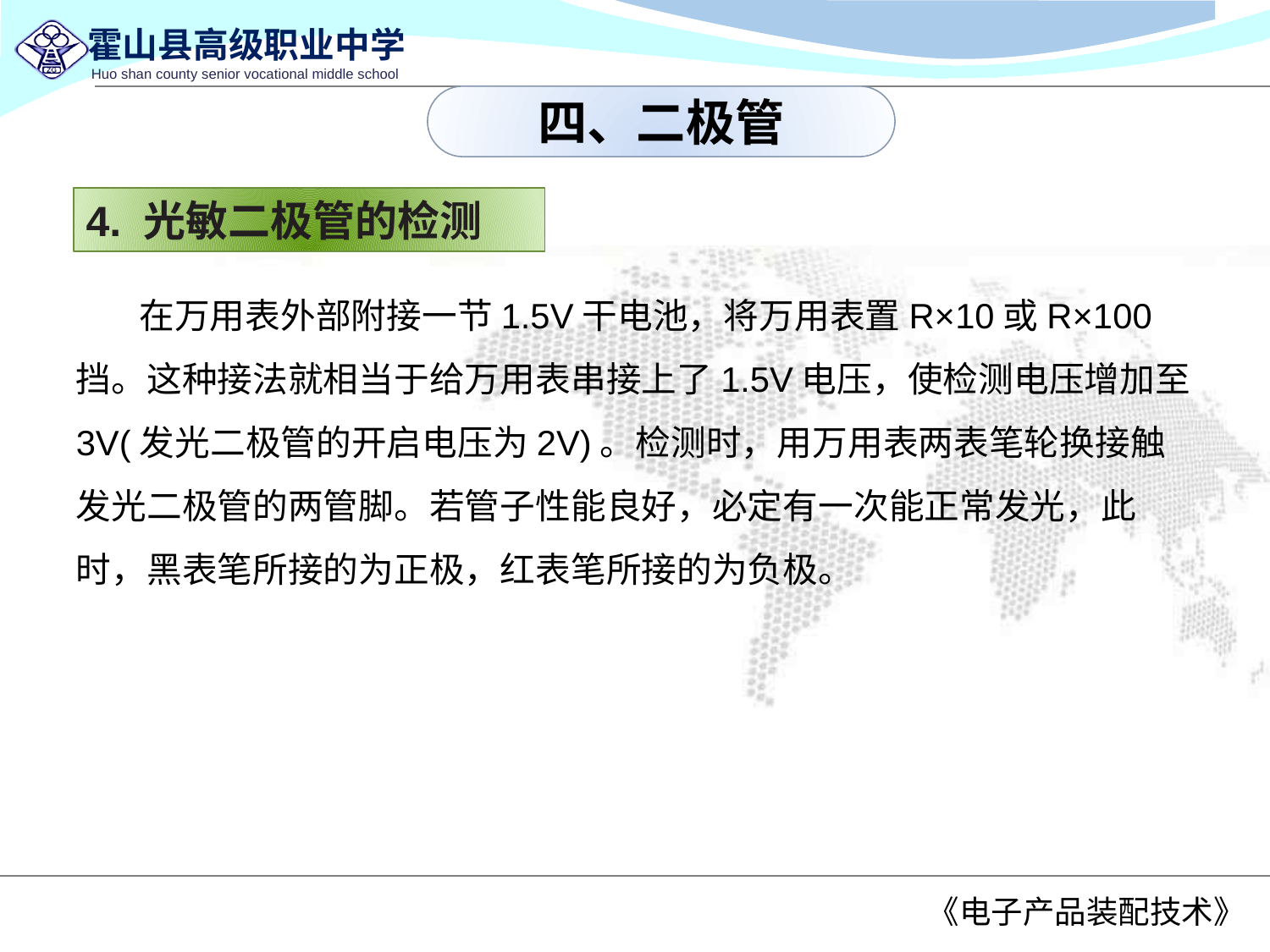

四、二极管
4. 光敏二极管的检测
       在万用表外部附接一节1.5V干电池，将万用表置R×10或R×100挡。这种接法就相当于给万用表串接上了1.5V电压，使检测电压增加至3V(发光二极管的开启电压为2V)。检测时，用万用表两表笔轮换接触发光二极管的两管脚。若管子性能良好，必定有一次能正常发光，此时，黑表笔所接的为正极，红表笔所接的为负极。